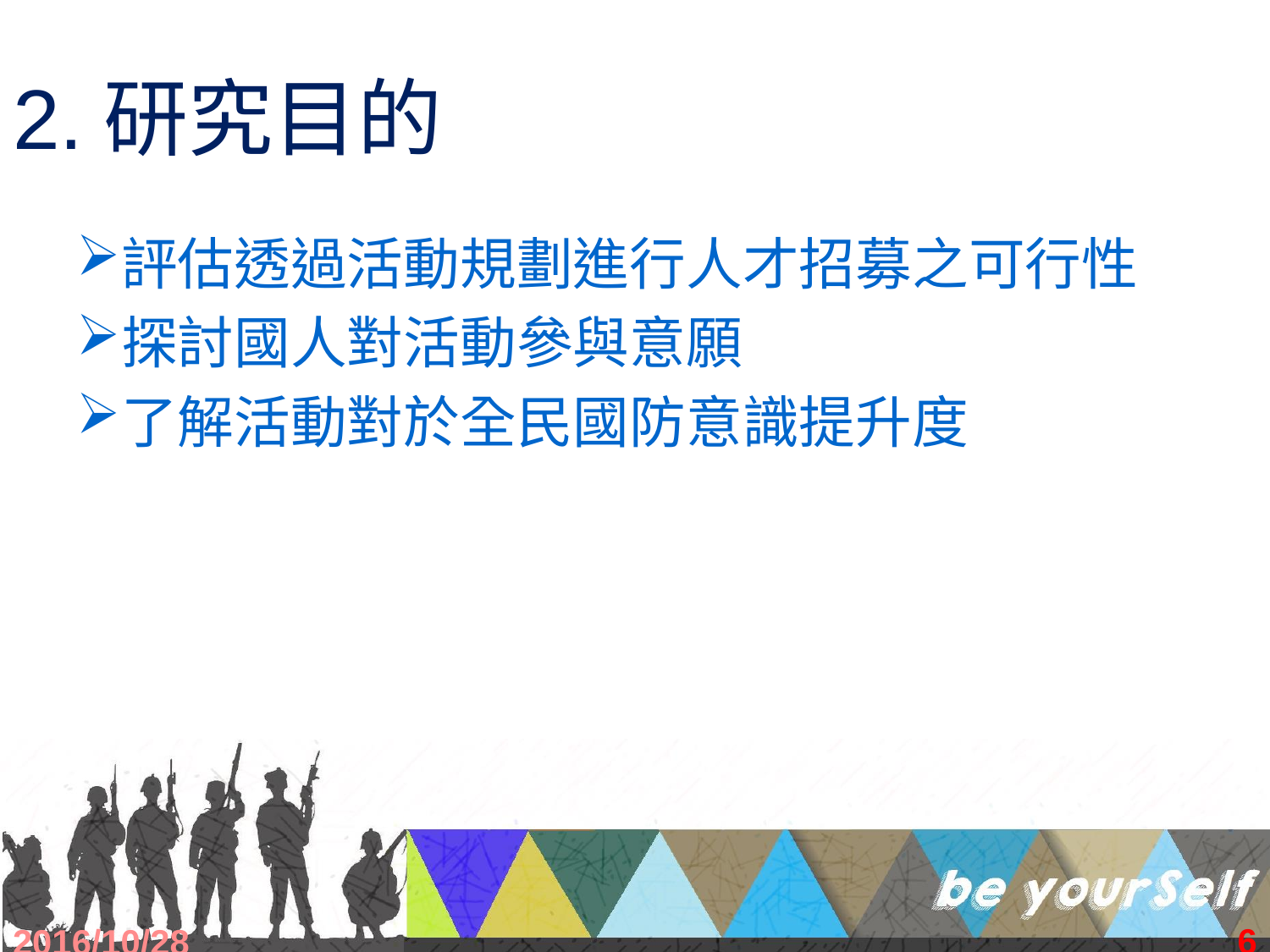

# 2.研究目的
評估透過活動規劃進行人才招募之可行性
探討國人對活動參與意願
了解活動對於全民國防意識提升度
6
2016/10/28